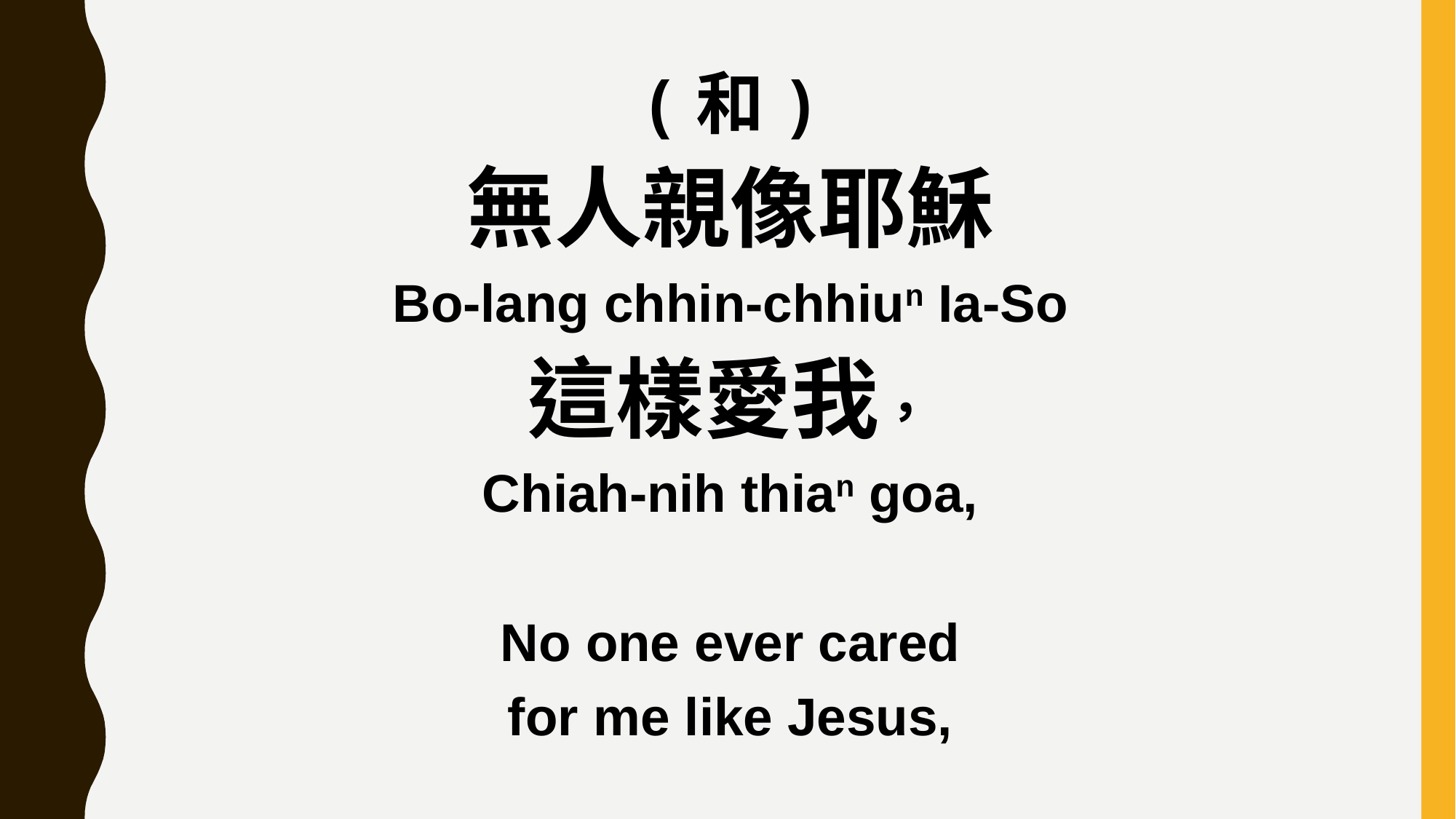

(和)
無人親像耶穌
Bo-lang chhin-chhiun Ia-So
這樣愛我，
Chiah-nih thian goa,

No one ever cared
for me like Jesus,